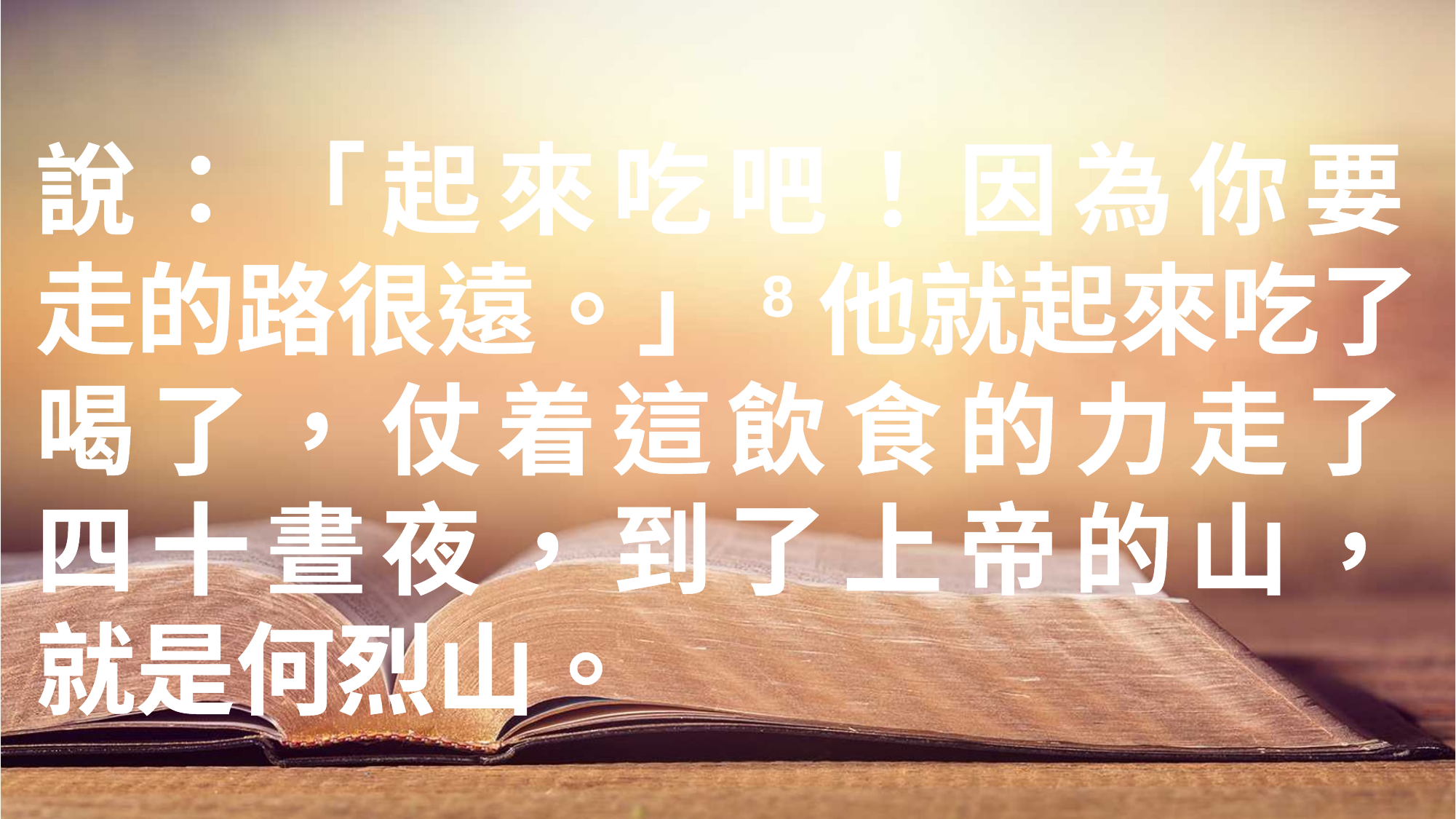

說：「起來吃吧！因為你要
走的路很遠。」8他就起來吃了喝了，仗着這飲食的力走了
四十晝夜，到了上帝的山，
就是何烈山。